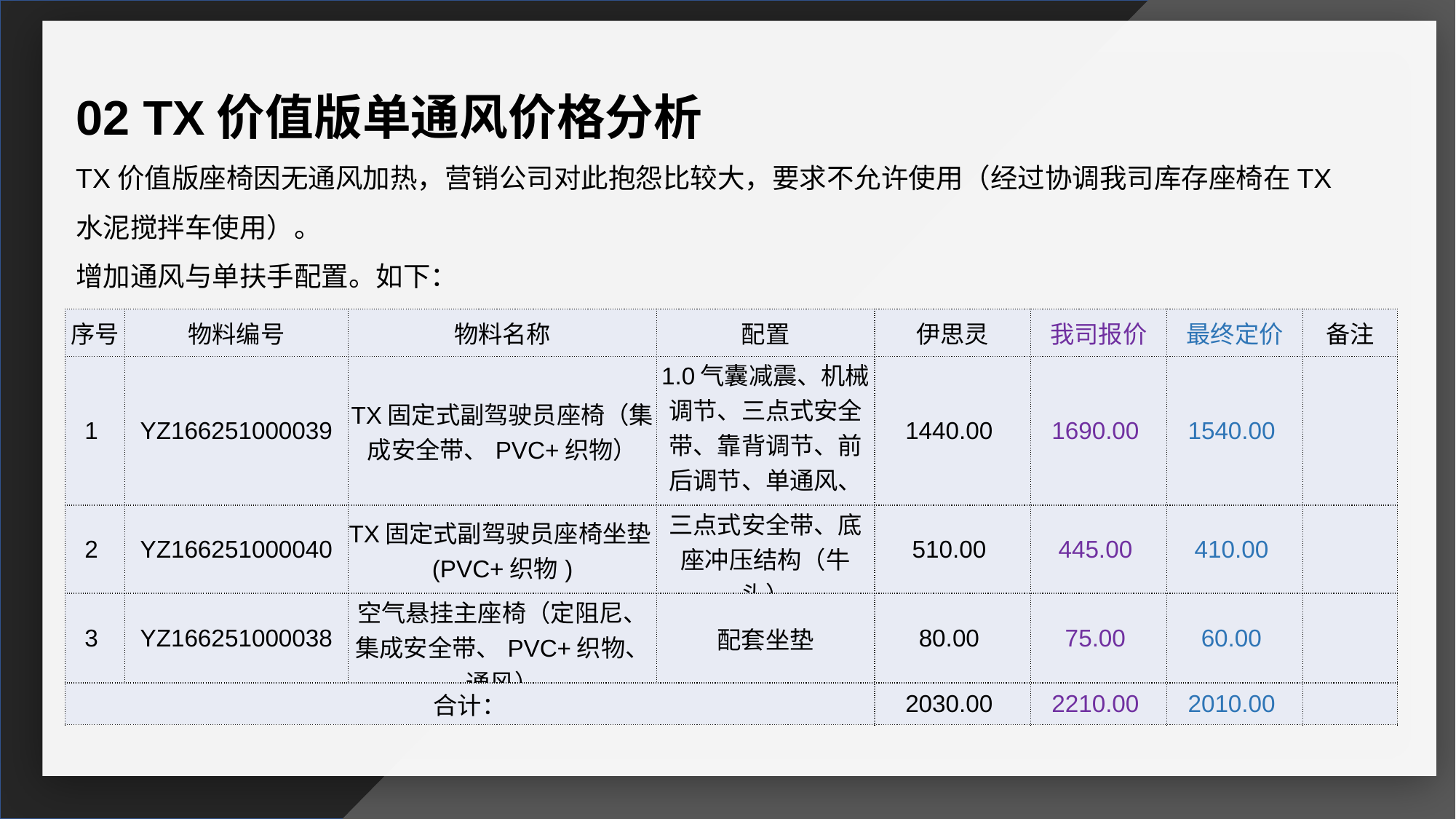

02 TX价值版单通风价格分析
TX价值版座椅因无通风加热，营销公司对此抱怨比较大，要求不允许使用（经过协调我司库存座椅在TX水泥搅拌车使用）。
增加通风与单扶手配置。如下：

| 序号 | 物料编号 | 物料名称 | 配置 | 伊思灵 | 我司报价 | 最终定价 | 备注 |
| --- | --- | --- | --- | --- | --- | --- | --- |
| 1 | YZ166251000039 | TX固定式副驾驶员座椅（集成安全带、PVC+织物） | 1.0气囊减震、机械调节、三点式安全带、靠背调节、前后调节、单通风、右扶手 | 1440.00 | 1690.00 | 1540.00 |  |
| 2 | YZ166251000040 | TX固定式副驾驶员座椅坐垫(PVC+织物) | 三点式安全带、底座冲压结构（牛头） | 510.00 | 445.00 | 410.00 |  |
| 3 | YZ166251000038 | 空气悬挂主座椅（定阻尼、集成安全带、PVC+织物、通风） | 配套坐垫 | 80.00 | 75.00 | 60.00 |  |
| 合计： |  |  |  | 2030.00 | 2210.00 | 2010.00 |  |

感谢您下载包图网平台上提供的PPT作品，为了您和包图网以及原创作者的利益，请勿复制、传播、销售，否则将承担法律责任！包图网将对作品进行维权，按照传播下载次数进行十倍的索取赔偿！
ibaotu.com
感谢您下载包图网平台上提供的PPT作品，为了您和包图网以及原创作者的利益，请勿复制、传播、销售，否则将承担法律责任！包图网将对作品进行维权，按照传播下载次数进行十倍的索取赔偿！
ibaotu.com